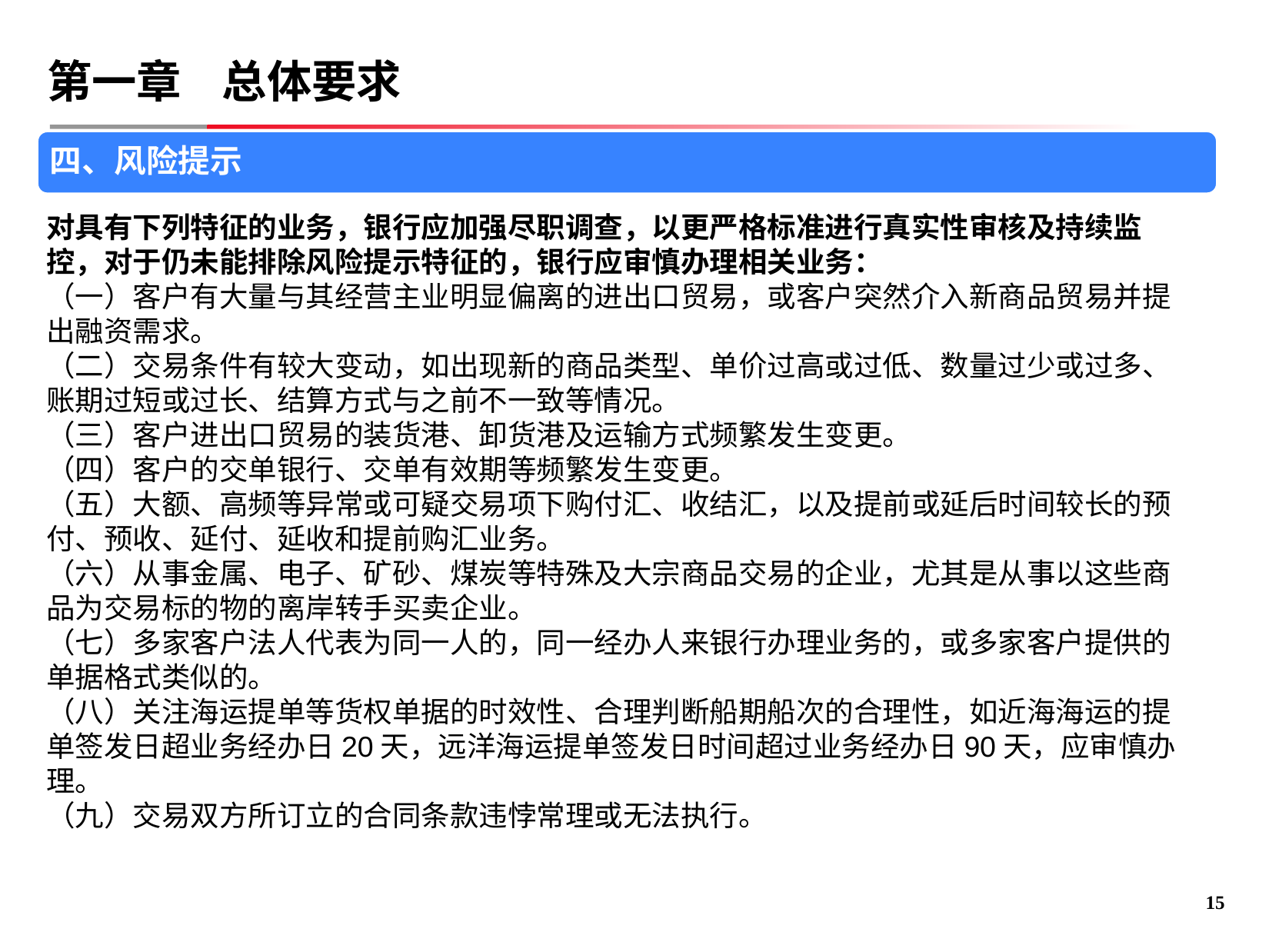

# 第一章    总体要求

四、风险提示
对具有下列特征的业务，银行应加强尽职调查，以更严格标准进行真实性审核及持续监控，对于仍未能排除风险提示特征的，银行应审慎办理相关业务：
（一）客户有大量与其经营主业明显偏离的进出口贸易，或客户突然介入新商品贸易并提出融资需求。
（二）交易条件有较大变动，如出现新的商品类型、单价过高或过低、数量过少或过多、账期过短或过长、结算方式与之前不一致等情况。
（三）客户进出口贸易的装货港、卸货港及运输方式频繁发生变更。
（四）客户的交单银行、交单有效期等频繁发生变更。
（五）大额、高频等异常或可疑交易项下购付汇、收结汇，以及提前或延后时间较长的预付、预收、延付、延收和提前购汇业务。
（六）从事金属、电子、矿砂、煤炭等特殊及大宗商品交易的企业，尤其是从事以这些商品为交易标的物的离岸转手买卖企业。
（七）多家客户法人代表为同一人的，同一经办人来银行办理业务的，或多家客户提供的单据格式类似的。
（八）关注海运提单等货权单据的时效性、合理判断船期船次的合理性，如近海海运的提单签发日超业务经办日20天，远洋海运提单签发日时间超过业务经办日90天，应审慎办理。
（九）交易双方所订立的合同条款违悖常理或无法执行。

15